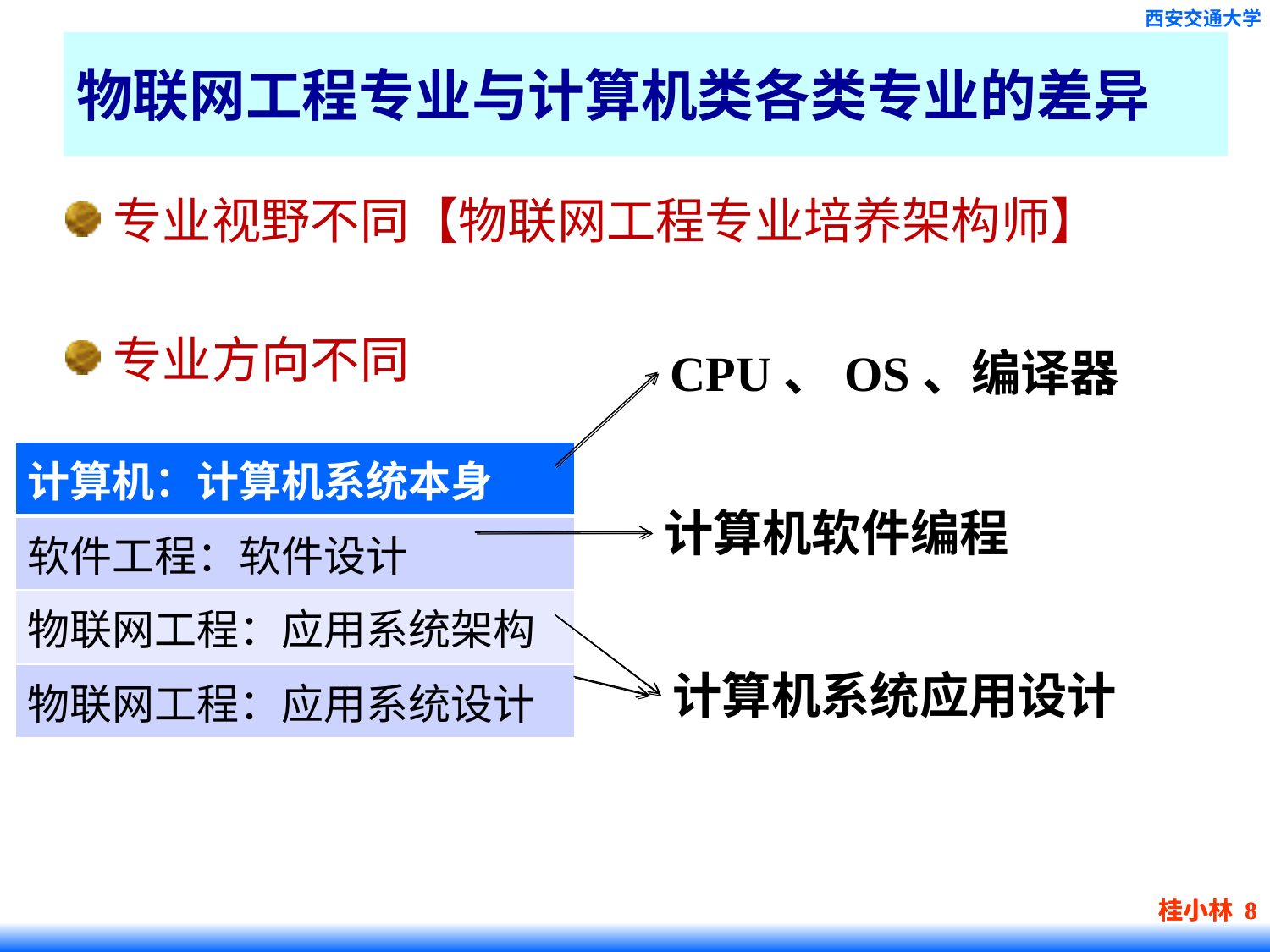

# 物联网工程专业与计算机类各类专业的差异
专业视野不同【物联网工程专业培养架构师】

专业方向不同

CPU、OS、编译器
| 计算机：计算机系统本身 |
| --- |
| 软件工程：软件设计 |
| 物联网工程：应用系统架构 |
| 物联网工程：应用系统设计 |
计算机软件编程
计算机系统应用设计
桂小林 8
桂小林 8